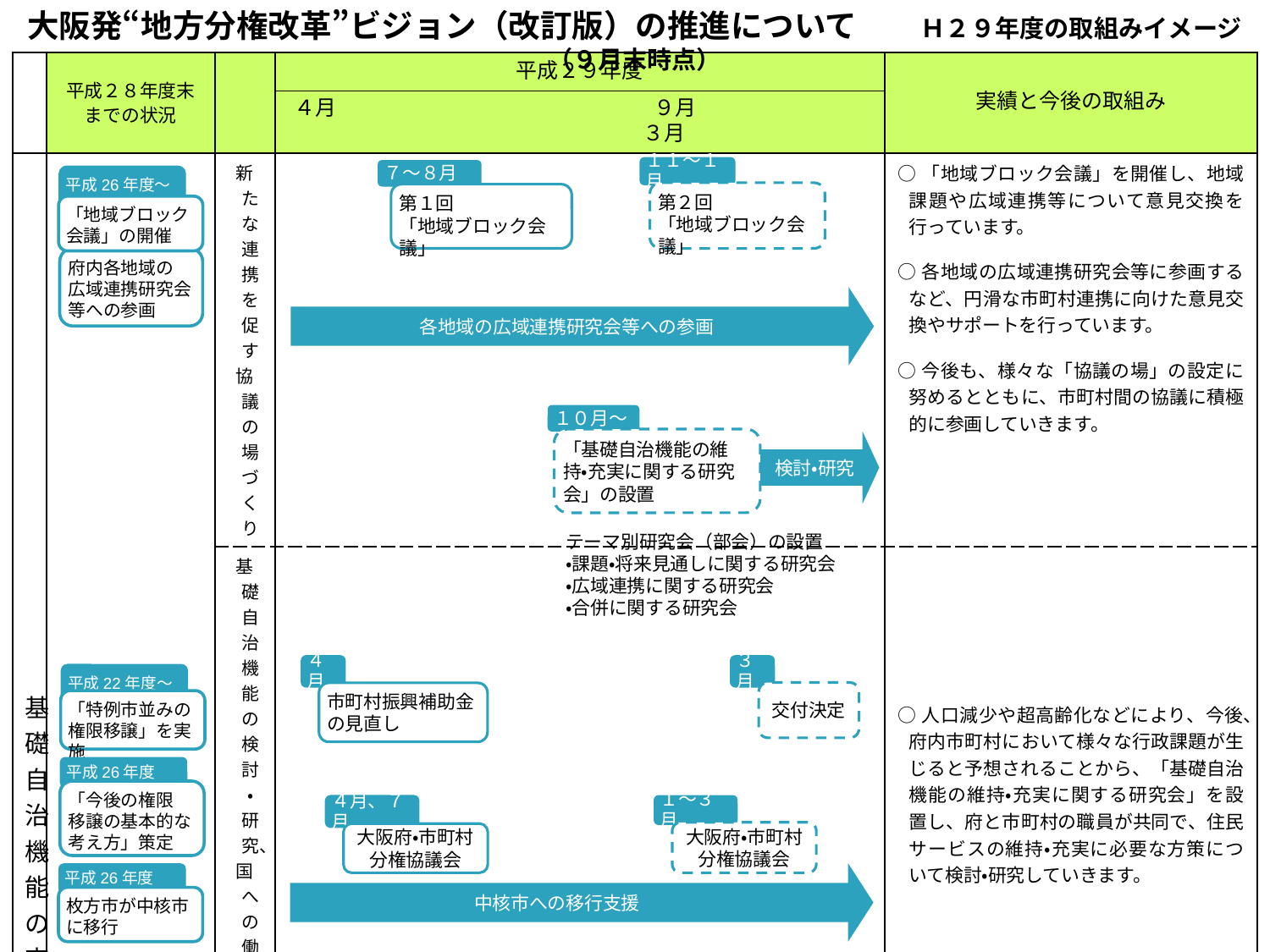

大阪発“地方分権改革”ビジョン（改訂版）の推進について　　Ｈ２９年度の取組みイメージ（９月末時点）
|  | 平成２８年度末 までの状況 |  | 平成２９年度 | 実績と今後の取組み |
| --- | --- | --- | --- | --- |
|  |  |  | ４月　　　　　　　　　　　　　　　９月　　　　　　　　　　　　　　　　３月 |  |
| 基礎自治機能の充実 |  | 新たな連携を促す 協議の場づくり |  | ○「地域ブロック会議」を開催し、地域課題や広域連携等について意見交換を行っています。 ○各地域の広域連携研究会等に参画するなど、円滑な市町村連携に向けた意見交換やサポートを行っています。 ○今後も、様々な「協議の場」の設定に努めるとともに、市町村間の協議に積極的に参画していきます。 |
|  |  | 基礎自治機能の検討・研究、 国への働きかけ |  | ○人口減少や超高齢化などにより、今後、府内市町村において様々な行政課題が生じると予想されることから、「基礎自治機能の維持・充実に関する研究会」を設置し、府と市町村の職員が共同で、住民サービスの維持・充実に必要な方策について検討・研究していきます。 |
|  |  | 府からの インセンティブ強化 |  | ○市町村間連携のインセンティブ強化のため、「市町村振興補助金」の見直しを実施。今後も、分権改革を推進する効果的なインセンティブとなるよう、適宜見直しを行いながら運用していきます。 |
|  |  | 市町村への 権限移譲等 |  | ○「大阪府・市町村分権協議会」において、権限移譲の制度改善に向けた検証・検討を行うなど、権限移譲の定着・充実を図っています。 ○中核市移行に取り組む市を支援しています。　（八尾市、寝屋川市、吹田市） |
１１～１月
第２回
「地域ブロック会議」
７～８月
第１回
「地域ブロック会議」
平成26年度～
「地域ブロック
会議」の開催
府内各地域の
広域連携研究会
等への参画
各地域の広域連携研究会等への参画
１０月～
「基礎自治機能の維持・充実に関する研究会」の設置
検討・研究
テーマ別研究会（部会）の設置
・課題・将来見通しに関する研究会
・広域連携に関する研究会
・合併に関する研究会

４月
市町村振興補助金
の見直し
３月
交付決定
平成22年度～
「特例市並みの
権限移譲」を実施
平成26年度
「今後の権限
移譲の基本的な考え方」策定
１～３月
大阪府・市町村分権協議会
４月、７月
大阪府・市町村分権協議会
平成26年度
枚方市が中核市に移行
中核市への移行支援